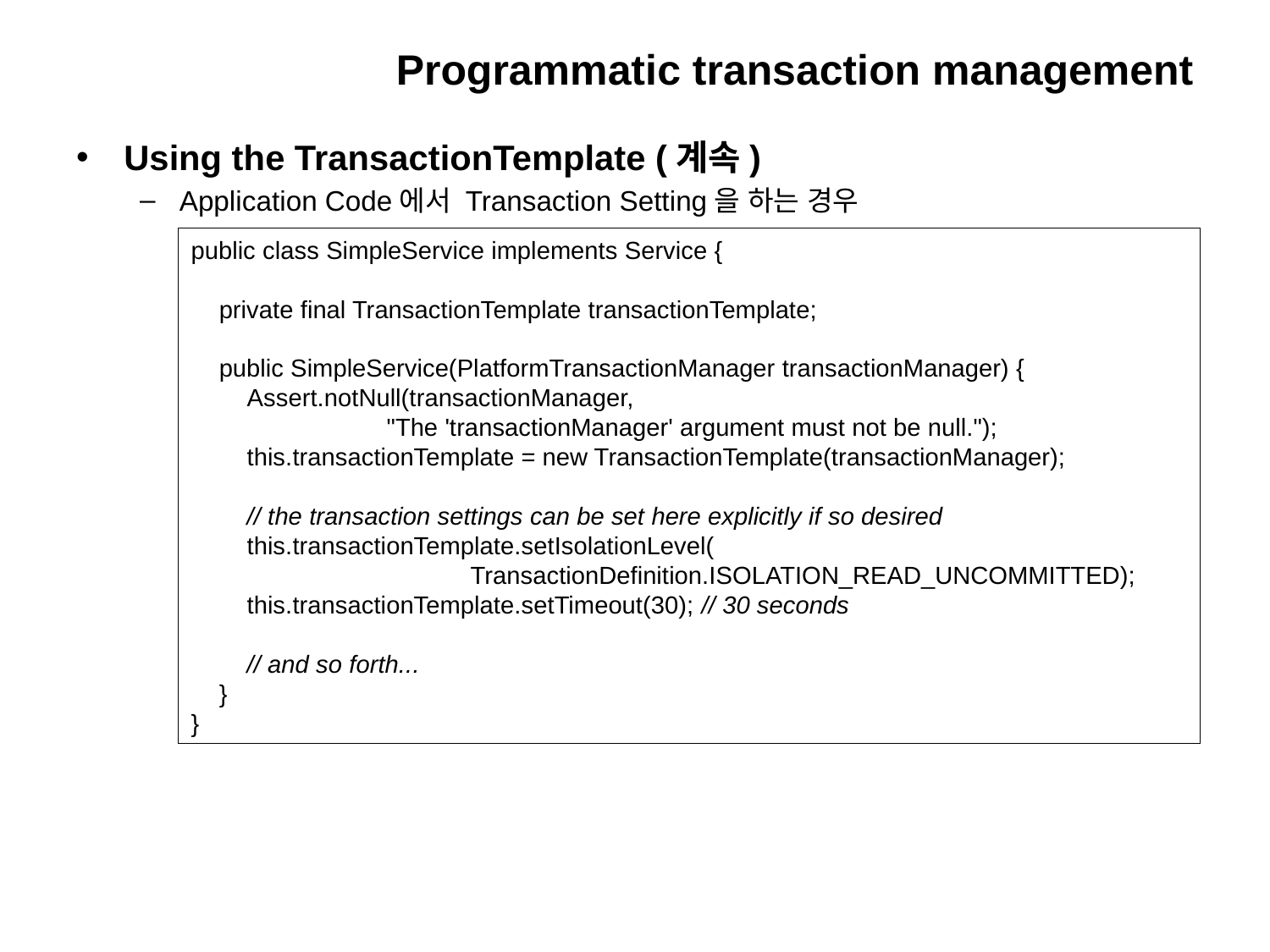

# Programmatic transaction management
Using the TransactionTemplate (계속)
Application Code에서 Transaction Setting을 하는 경우

public class SimpleService implements Service {

    private final TransactionTemplate transactionTemplate;

    public SimpleService(PlatformTransactionManager transactionManager) {
        Assert.notNull(transactionManager,
                            "The 'transactionManager' argument must not be null.");
        this.transactionTemplate = new TransactionTemplate(transactionManager);

        // the transaction settings can be set here explicitly if so desired
        this.transactionTemplate.setIsolationLevel(
                                        TransactionDefinition.ISOLATION_READ_UNCOMMITTED);
        this.transactionTemplate.setTimeout(30); // 30 seconds

        // and so forth...
    }
}